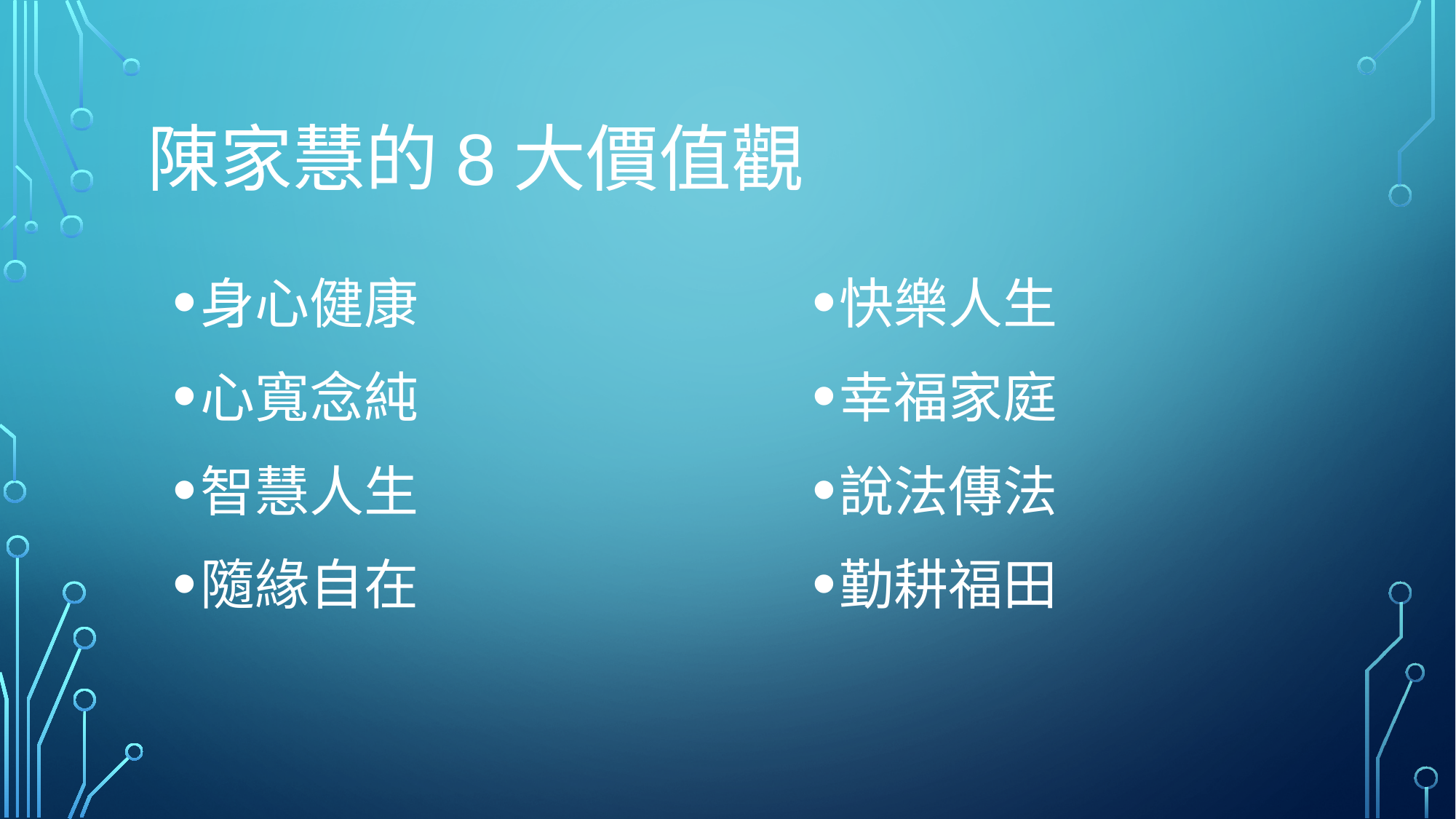

# 陳家慧的8大價值觀
身心健康
心寬念純
智慧人生
隨緣自在

快樂人生
幸福家庭
說法傳法
勤耕福田